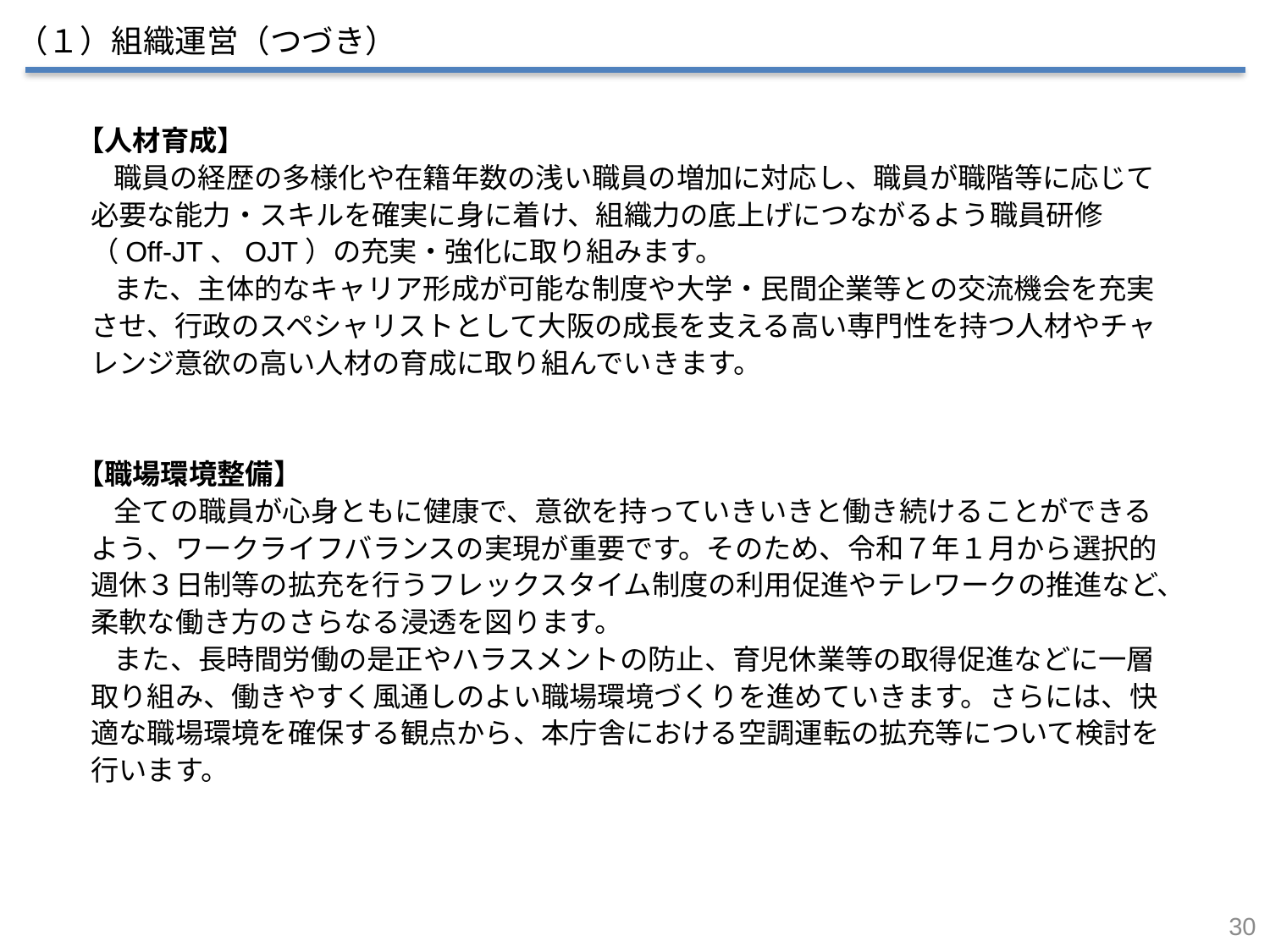

（１）組織運営（つづき）
【人材育成】
職員の経歴の多様化や在籍年数の浅い職員の増加に対応し、職員が職階等に応じて必要な能力・スキルを確実に身に着け、組織力の底上げにつながるよう職員研修（Off-JT、OJT）の充実・強化に取り組みます。
また、主体的なキャリア形成が可能な制度や大学・民間企業等との交流機会を充実させ、行政のスペシャリストとして大阪の成長を支える高い専門性を持つ人材やチャレンジ意欲の高い人材の育成に取り組んでいきます。

【職場環境整備】
全ての職員が心身ともに健康で、意欲を持っていきいきと働き続けることができるよう、ワークライフバランスの実現が重要です。そのため、令和７年１月から選択的週休３日制等の拡充を行うフレックスタイム制度の利用促進やテレワークの推進など、柔軟な働き方のさらなる浸透を図ります。
また、長時間労働の是正やハラスメントの防止、育児休業等の取得促進などに一層取り組み、働きやすく風通しのよい職場環境づくりを進めていきます。さらには、快適な職場環境を確保する観点から、本庁舎における空調運転の拡充等について検討を行います。

30